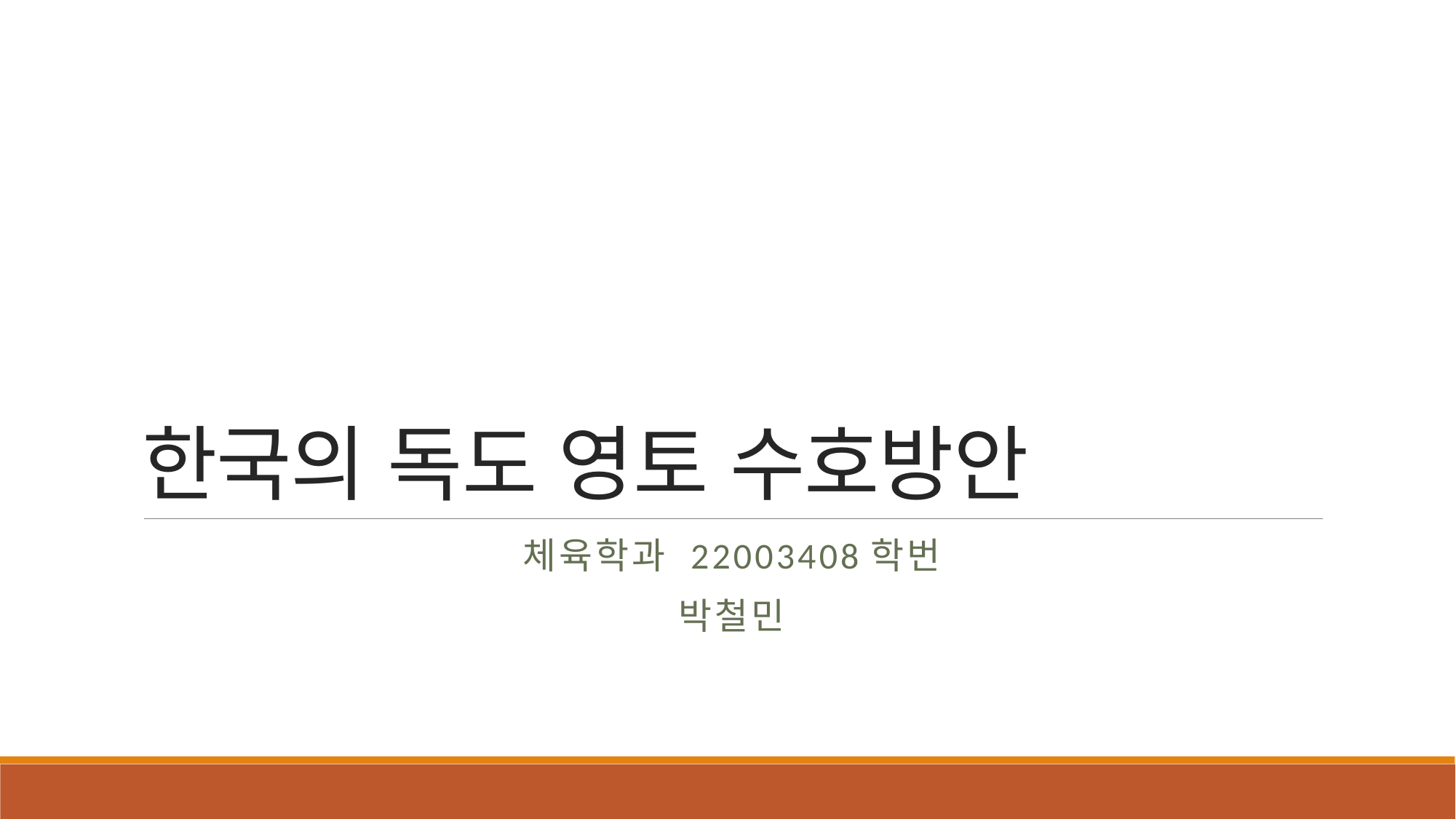

# 한국의 독도 영토 수호방안
체육학과 22003408학번
박철민